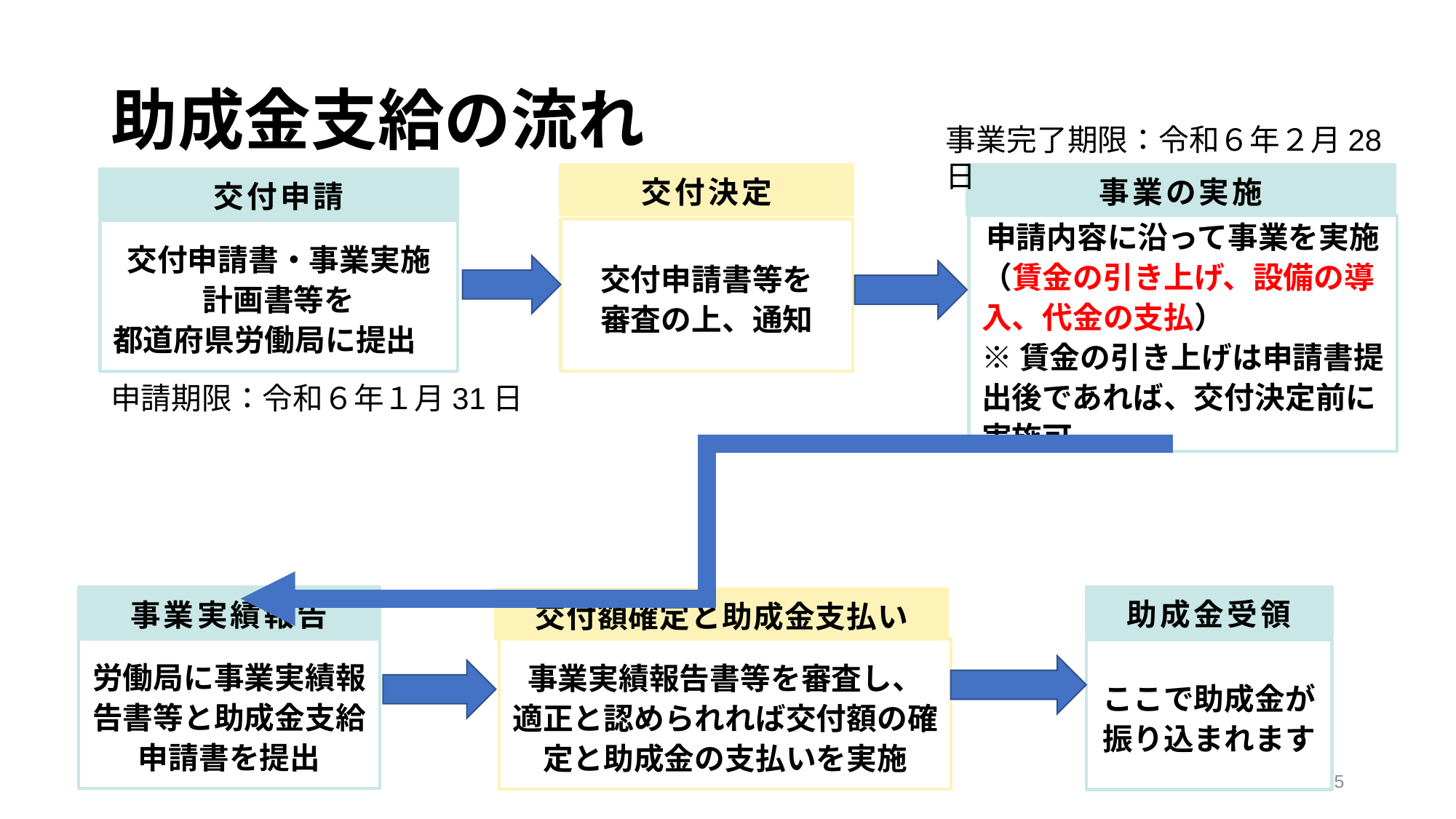

# 助成金支給の流れ
事業完了期限：令和６年２月28日
交付決定
事業の実施
交付申請
申請内容に沿って事業を実施
（賃金の引き上げ、設備の導入、代金の支払）
※賃金の引き上げは申請書提出後であれば、交付決定前に実施可
交付申請書等を
審査の上、通知
交付申請書・事業実施計画書等を
都道府県労働局に提出

申請期限：令和６年１月31日
助成金受領
事業実績報告
交付額確定と助成金支払い
労働局に事業実績報告書等と助成金支給申請書を提出
事業実績報告書等を審査し、
適正と認められれば交付額の確定と助成金の支払いを実施
ここで助成金が
振り込まれます

5